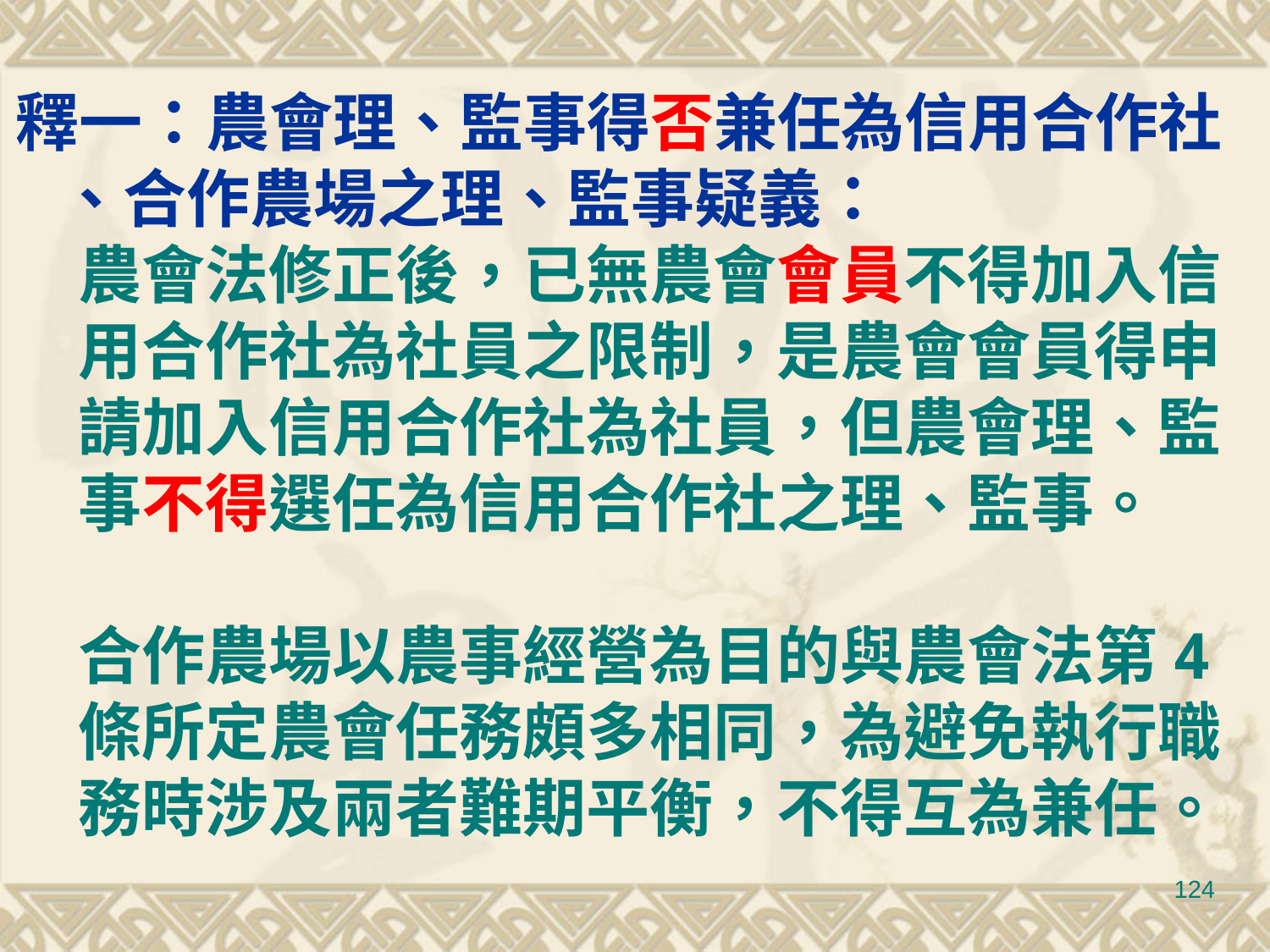

釋一：農會理、監事得否兼任為信用合作社
  、合作農場之理、監事疑義：
農會法修正後，已無農會會員不得加入信用合作社為社員之限制，是農會會員得申請加入信用合作社為社員，但農會理、監事不得選任為信用合作社之理、監事。

合作農場以農事經營為目的與農會法第4條所定農會任務頗多相同，為避免執行職務時涉及兩者難期平衡，不得互為兼任。
124